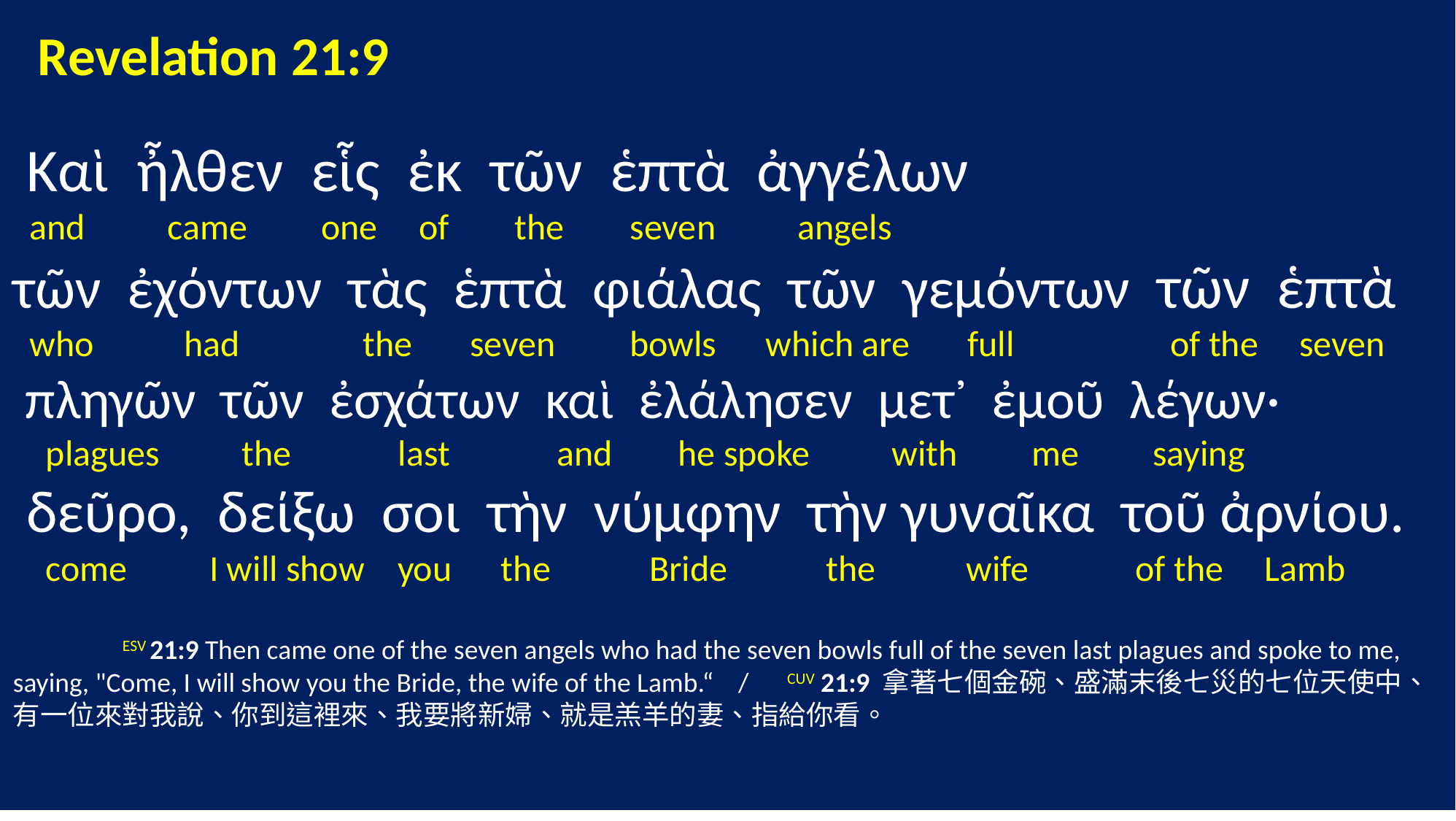

Revelation 21:9

 Καὶ  ἦλθεν  εἷς  ἐκ  τῶν  ἑπτὰ  ἀγγέλων
  and          came         one     of        the        seven          angels
τῶν  ἐχόντων  τὰς  ἑπτὰ  φιάλας  τῶν  γεμόντων  τῶν  ἑπτὰ
  who           had               the       seven         bowls      which are       full                   of the     seven
 πληγῶν  τῶν  ἐσχάτων  καὶ  ἐλάλησεν  μετ᾽  ἐμοῦ  λέγων·
    plagues          the             last             and        he spoke          with         me         saying
 δεῦρο,  δείξω  σοι  τὴν  νύμφην  τὴν γυναῖκα  τοῦ ἀρνίου.
    come          I will show    you      the            Bride            the           wife             of the     Lamb

	ESV 21:9 Then came one of the seven angels who had the seven bowls full of the seven last plagues and spoke to me, saying, "Come, I will show you the Bride, the wife of the Lamb.“    /      CUV 21:9 拿著七個金碗、盛滿末後七災的七位天使中、有一位來對我說、你到這裡來、我要將新婦、就是羔羊的妻、指給你看。